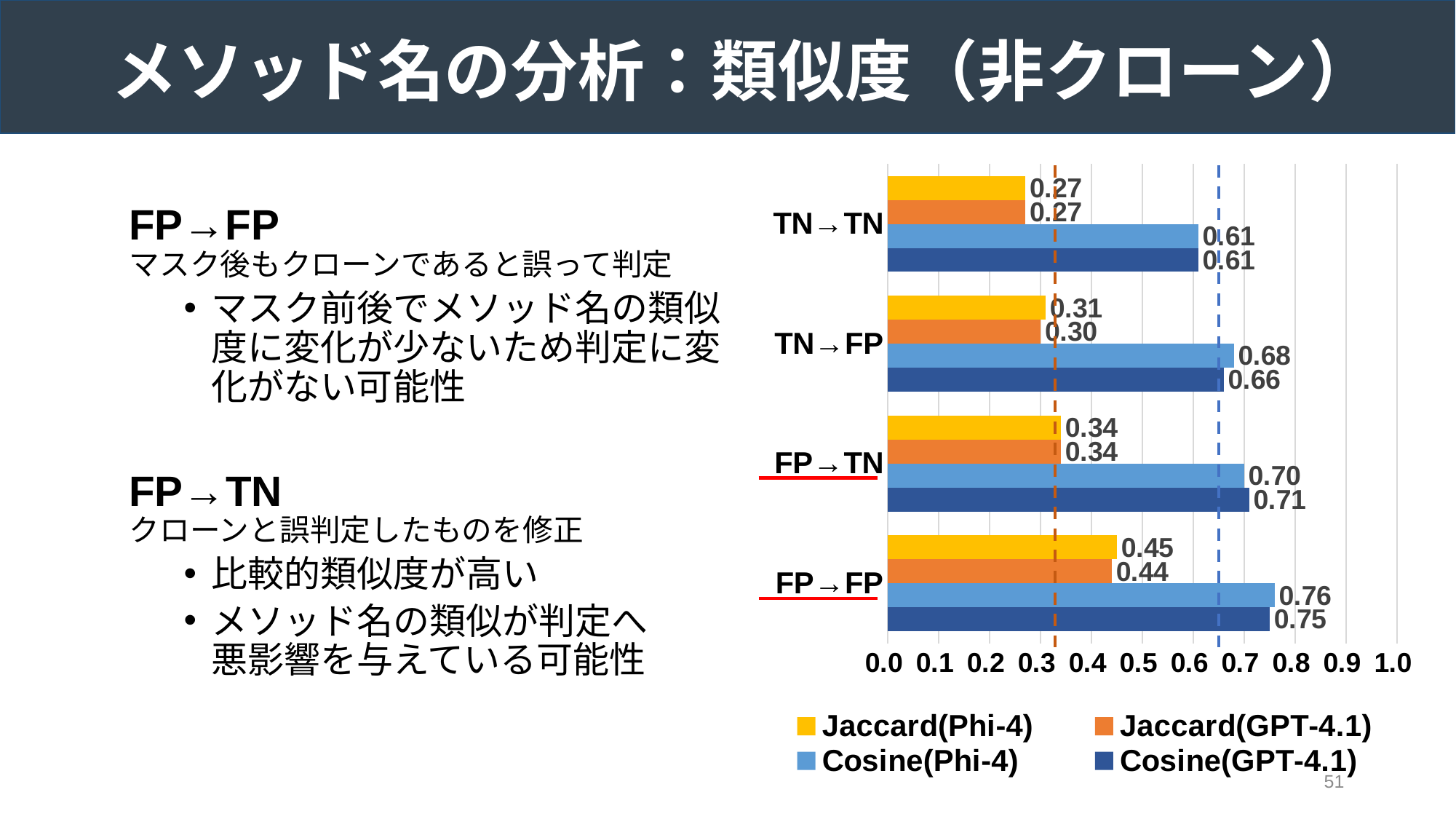

メソッド名の分析：類似度（非クローン）

### Chart

| Category | Cosine(GPT-4.1) | Cosine(Phi-4) | Jaccard(GPT-4.1) | Jaccard(Phi-4) |
|---|---|---|---|---|
| FP→FP | 0.75 | 0.76 | 0.44 | 0.45 |
| FP→TN | 0.71 | 0.7 | 0.34 | 0.34 |
| TN→FP | 0.66 | 0.68 | 0.3 | 0.31 |
| TN→TN | 0.61 | 0.61 | 0.27 | 0.27 |
FP→FP
マスク後もクローンであると誤って判定
マスク前後でメソッド名の類似度に変化が少ないため判定に変化がない可能性

FP→TN
クローンと誤判定したものを修正
比較的類似度が高い
メソッド名の類似が判定へ
悪影響を与えている可能性
51